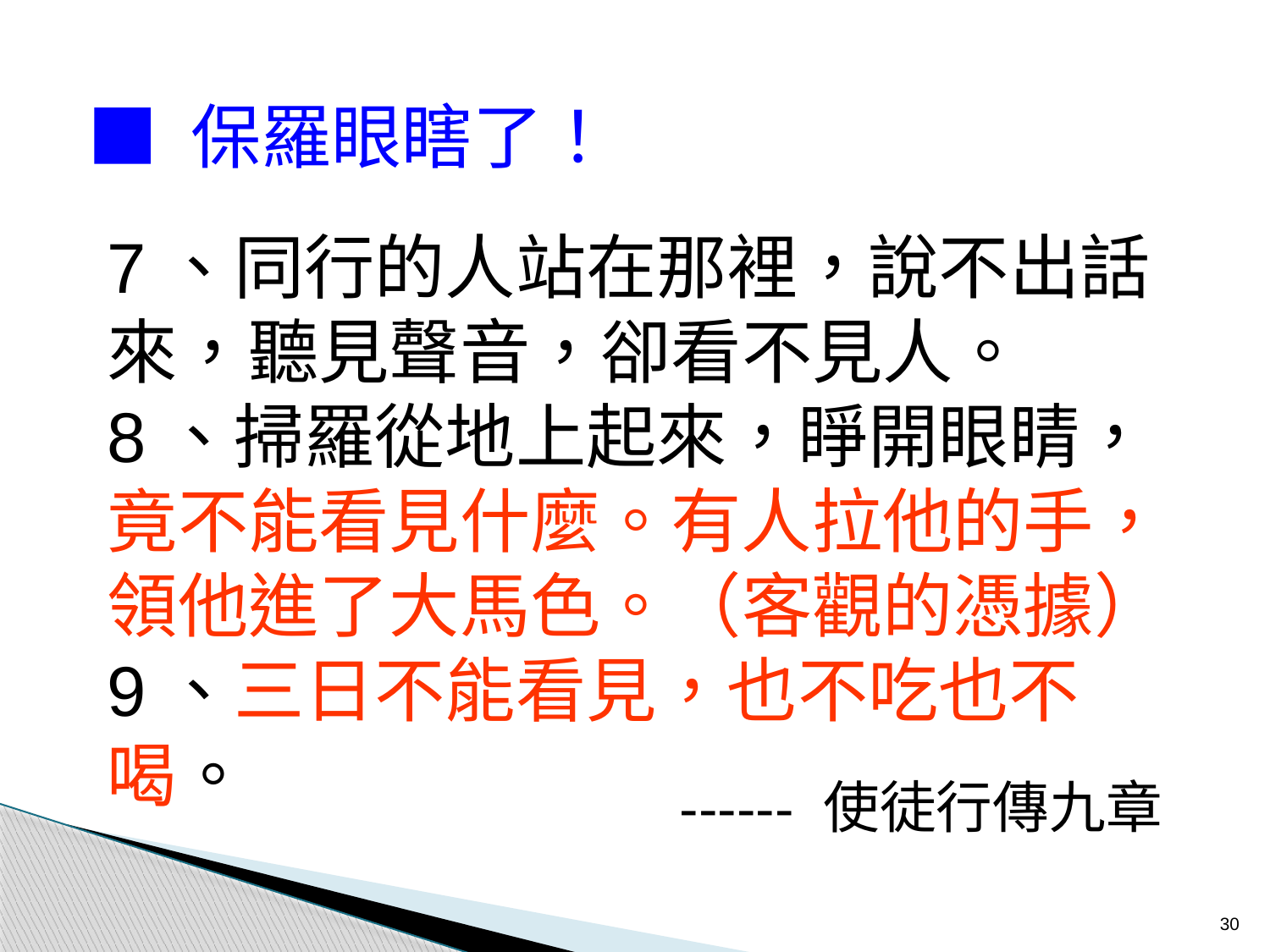

■ 保羅眼瞎了！
7、同行的人站在那裡，說不出話來，聽見聲音，卻看不見人。
8、掃羅從地上起來，睜開眼睛，竟不能看見什麼。有人拉他的手，領他進了大馬色。（客觀的憑據）
9、三日不能看見，也不吃也不喝。
------ 使徒行傳九章
30